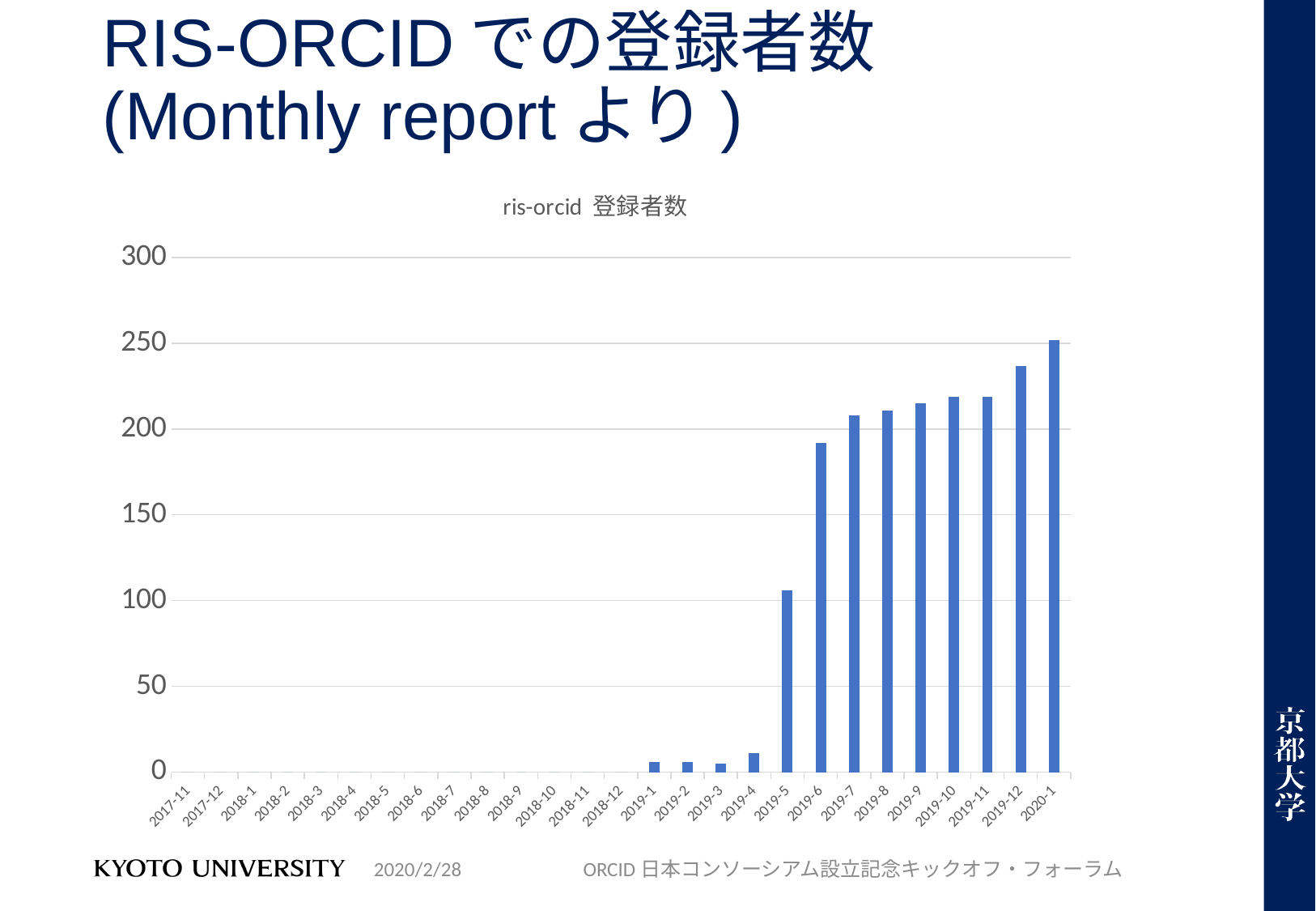

# RIS-ORCIDでの登録者数 (Monthly reportより)

### Chart: ris-orcid 登録者数

| Category |  |
|---|---|
| 43054 | 0.0 |
| 43084 | 0.0 |
| 43115 | 0.0 |
| 43146 | 0.0 |
| 43174 | 0.0 |
| 43205 | 0.0 |
| 43235 | 0.0 |
| 43266 | 0.0 |
| 43296 | 0.0 |
| 43327 | 0.0 |
| 43358 | 0.0 |
| 43388 | 0.0 |
| 43419 | 0.0 |
| 43449 | 0.0 |
| 43480 | 6.0 |
| 43511 | 6.0 |
| 43539 | 5.0 |
| 43570 | 11.0 |
| 43600 | 106.0 |
| 43631 | 192.0 |
| 43661 | 208.0 |
| 43692 | 211.0 |
| 43723 | 215.0 |
| 43753 | 219.0 |
| 43784 | 219.0 |
| 43814 | 237.0 |
| 43845 | 252.0 |
2020/2/28
ORCID日本コンソーシアム設立記念キックオフ・フォーラム